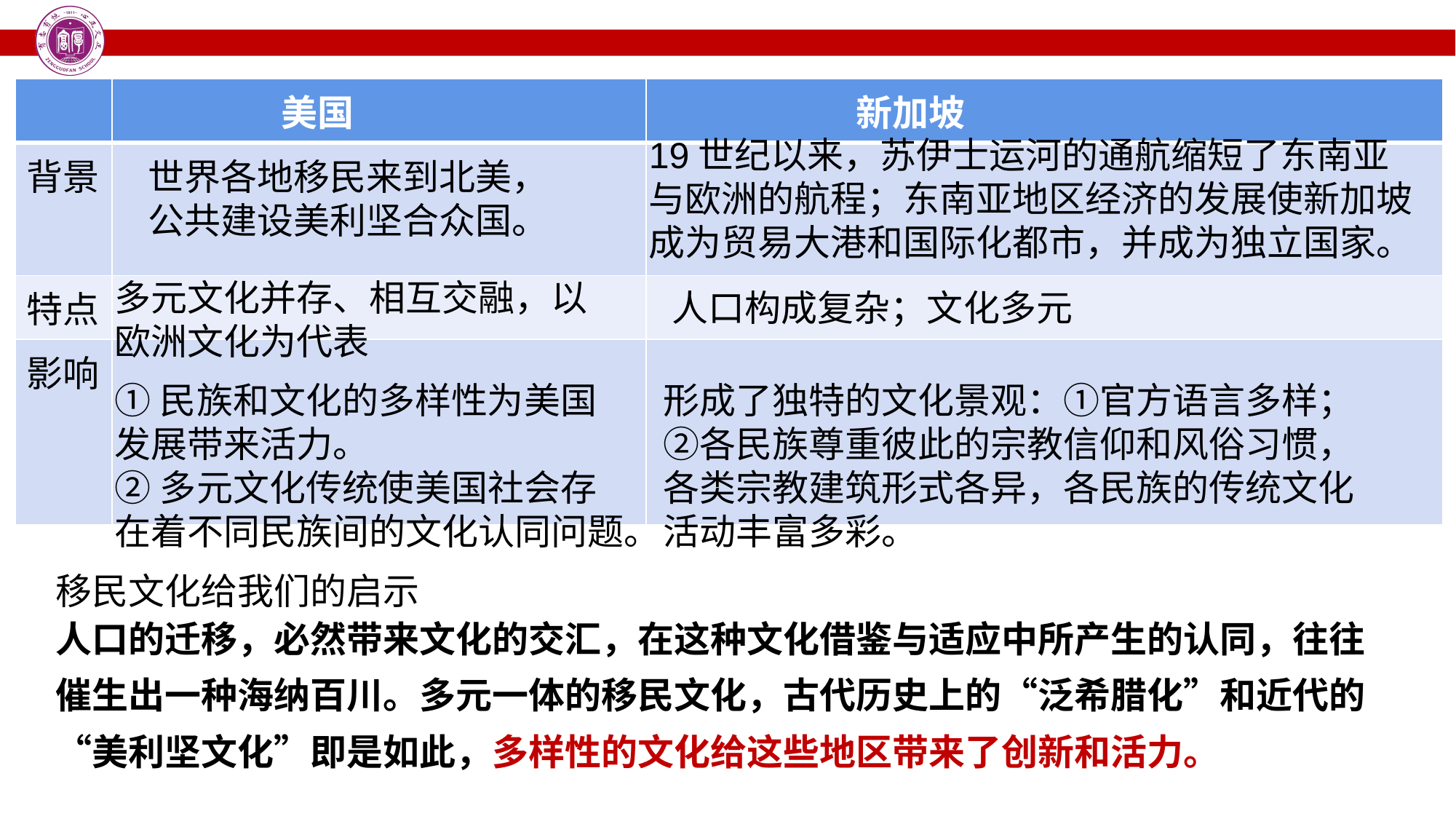

|  | 美国 | 新加坡 |
| --- | --- | --- |
| 背景 |  |  |
| 特点 |  |  |
| 影响 |  |  |
19世纪以来，苏伊士运河的通航缩短了东南亚与欧洲的航程；东南亚地区经济的发展使新加坡成为贸易大港和国际化都市，并成为独立国家。
世界各地移民来到北美，公共建设美利坚合众国。
多元文化并存、相互交融，以欧洲文化为代表
人口构成复杂；文化多元
①民族和文化的多样性为美国发展带来活力。
②多元文化传统使美国社会存在着不同民族间的文化认同问题。
形成了独特的文化景观：①官方语言多样；②各民族尊重彼此的宗教信仰和风俗习惯，各类宗教建筑形式各异，各民族的传统文化活动丰富多彩。
移民文化给我们的启示
人口的迁移，必然带来文化的交汇，在这种文化借鉴与适应中所产生的认同，往往催生出一种海纳百川。多元一体的移民文化，古代历史上的“泛希腊化”和近代的“美利坚文化”即是如此，多样性的文化给这些地区带来了创新和活力。